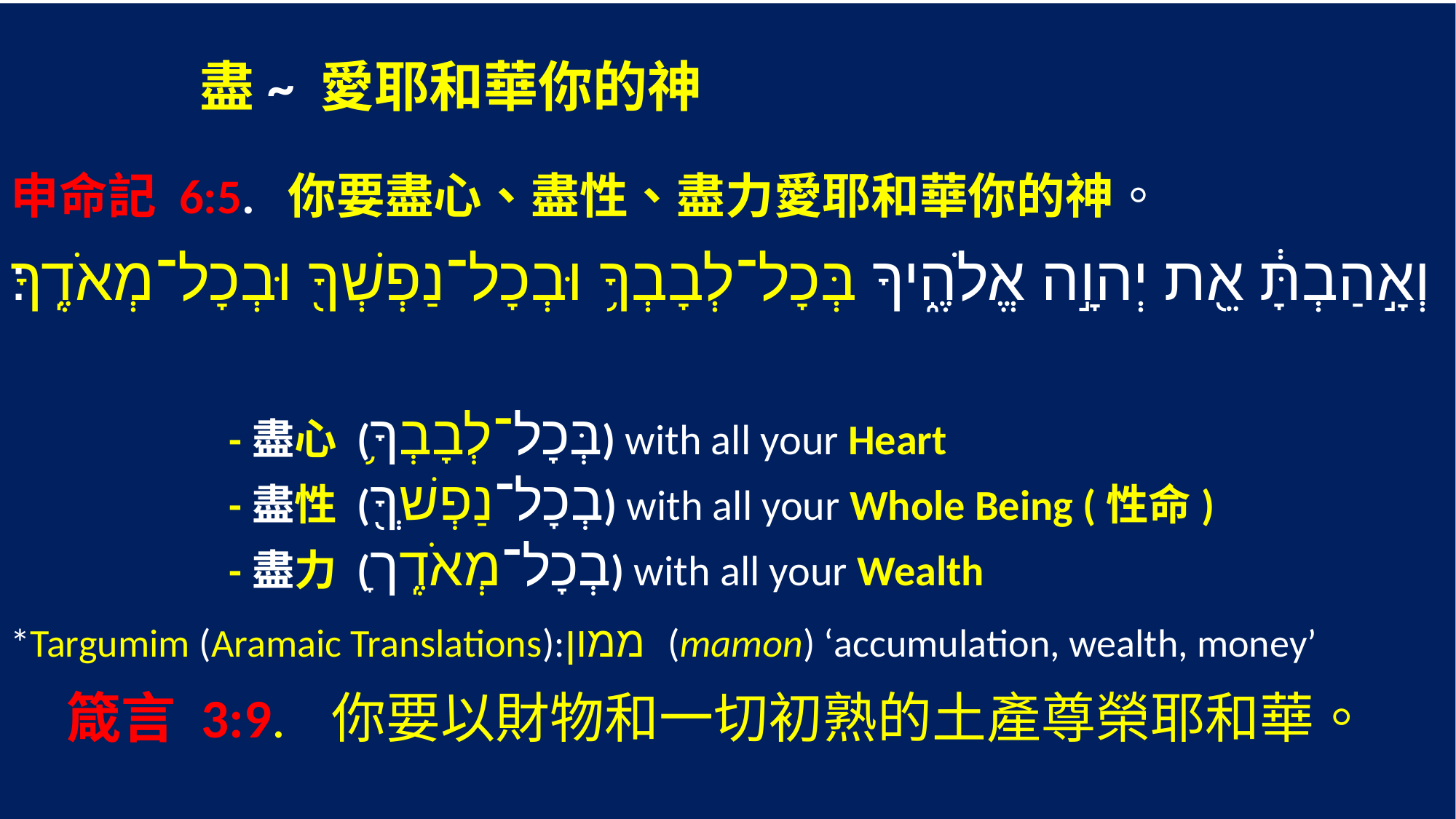

盡~ 愛耶和華你的神

申命記 6:5.  你要盡心、盡性、盡力愛耶和華你的神。

‎וְאָ֣הַבְתָּ֔ אֵ֖ת יְהוָ֣ה אֱלֹהֶ֑יךָ בְּכָל־לְבָבְךָ֥ וּבְכָל־נַפְשְׁךָ֖ וּבְכָל־מְאֹדֶֽךָ׃

		-盡心 (בְּכָל־לְבָבְךָ֥) with all your Heart
		-盡性 (בְכָל־נַפְשְׁךָ֖) with all your Whole Being (性命)
		-盡力 (בְכָל־מְאֹדֶֽךָ) with all your Wealth

*Targumim (Aramaic Translations):ממון  (mamon) ‘accumulation, wealth, money’

    箴言 3:9. 你要以財物和一切初熟的土產尊榮耶和華。